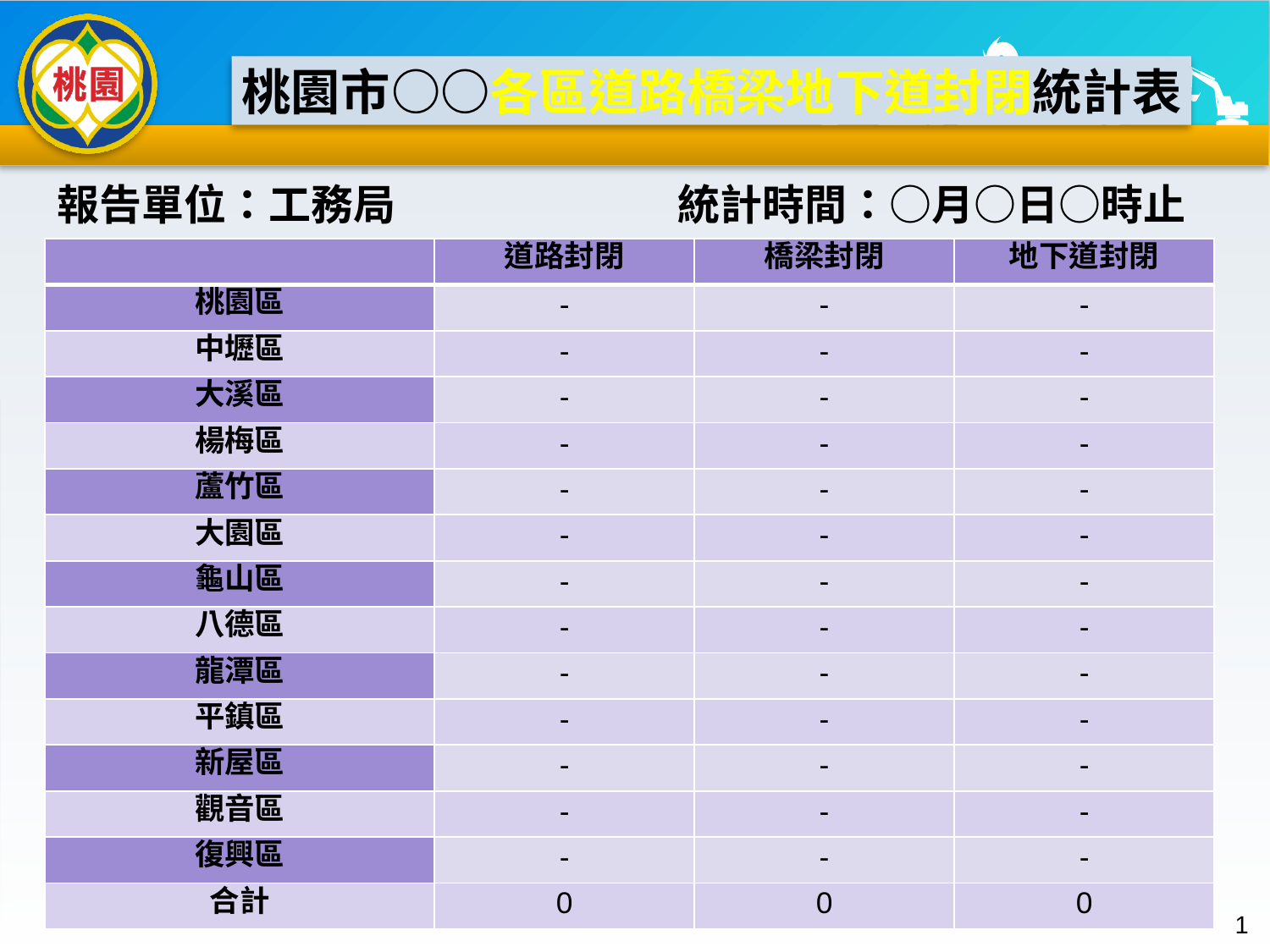

桃園市○○各區道路橋梁地下道封閉統計表
統計時間：○月○日○時止
報告單位：工務局
|  | 道路封閉 | 橋梁封閉 | 地下道封閉 |
| --- | --- | --- | --- |
| 桃園區 | - | - | - |
| 中壢區 | - | - | - |
| 大溪區 | - | - | - |
| 楊梅區 | - | - | - |
| 蘆竹區 | - | - | - |
| 大園區 | - | - | - |
| 龜山區 | - | - | - |
| 八德區 | - | - | - |
| 龍潭區 | - | - | - |
| 平鎮區 | - | - | - |
| 新屋區 | - | - | - |
| 觀音區 | - | - | - |
| 復興區 | - | - | - |
| 合計 | 0 | 0 | 0 |
1